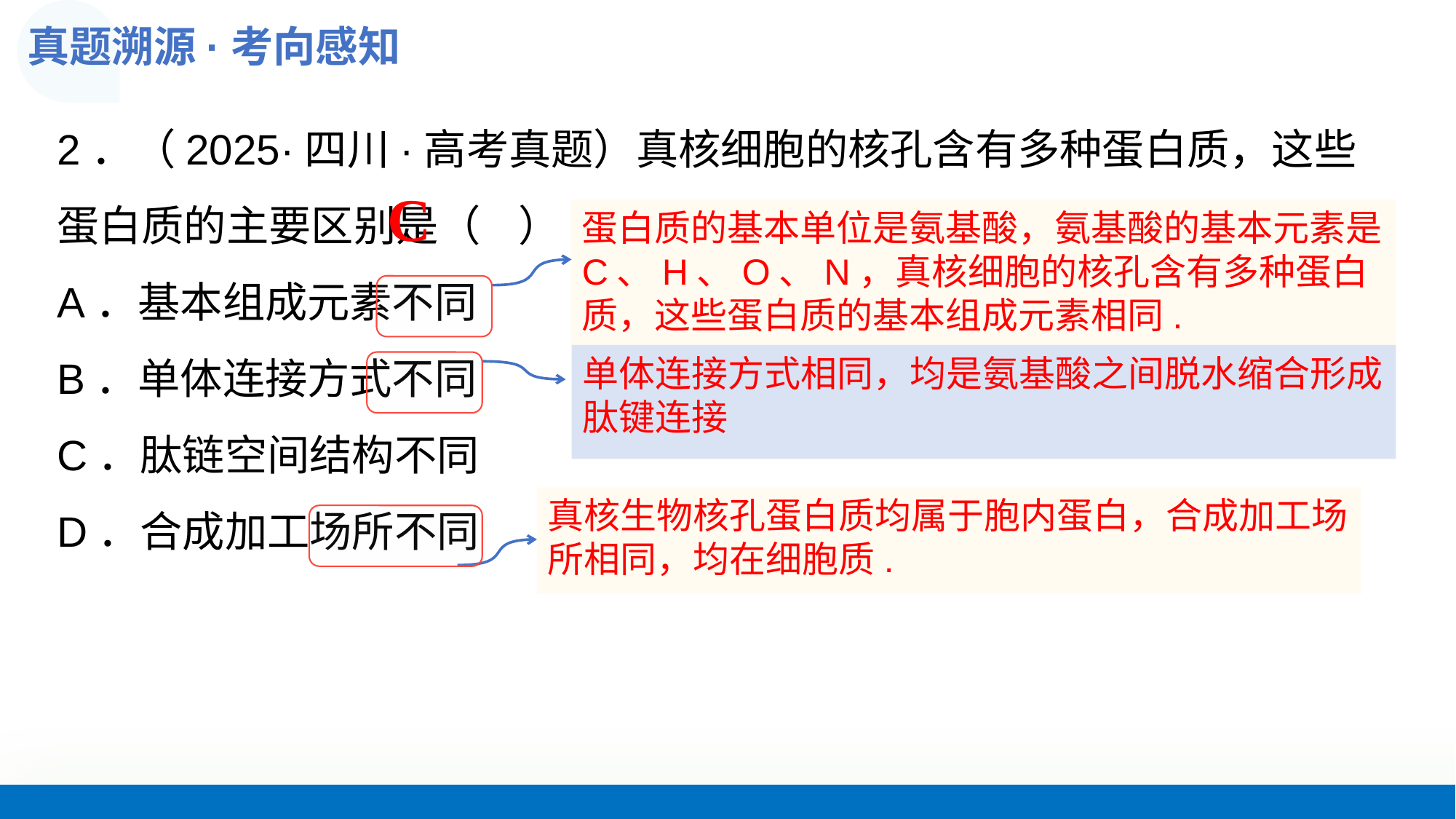

真题溯源·考向感知
2．（2025·四川·高考真题）真核细胞的核孔含有多种蛋白质，这些蛋白质的主要区别是（    ）
A．基本组成元素不同
B．单体连接方式不同
C．肽链空间结构不同
D．合成加工场所不同
C
蛋白质的基本单位是氨基酸，氨基酸的基本元素是C、H、O、N，真核细胞的核孔含有多种蛋白质，这些蛋白质的基本组成元素相同.

单体连接方式相同，均是氨基酸之间脱水缩合形成肽键连接

真核生物核孔蛋白质均属于胞内蛋白，合成加工场所相同，均在细胞质.